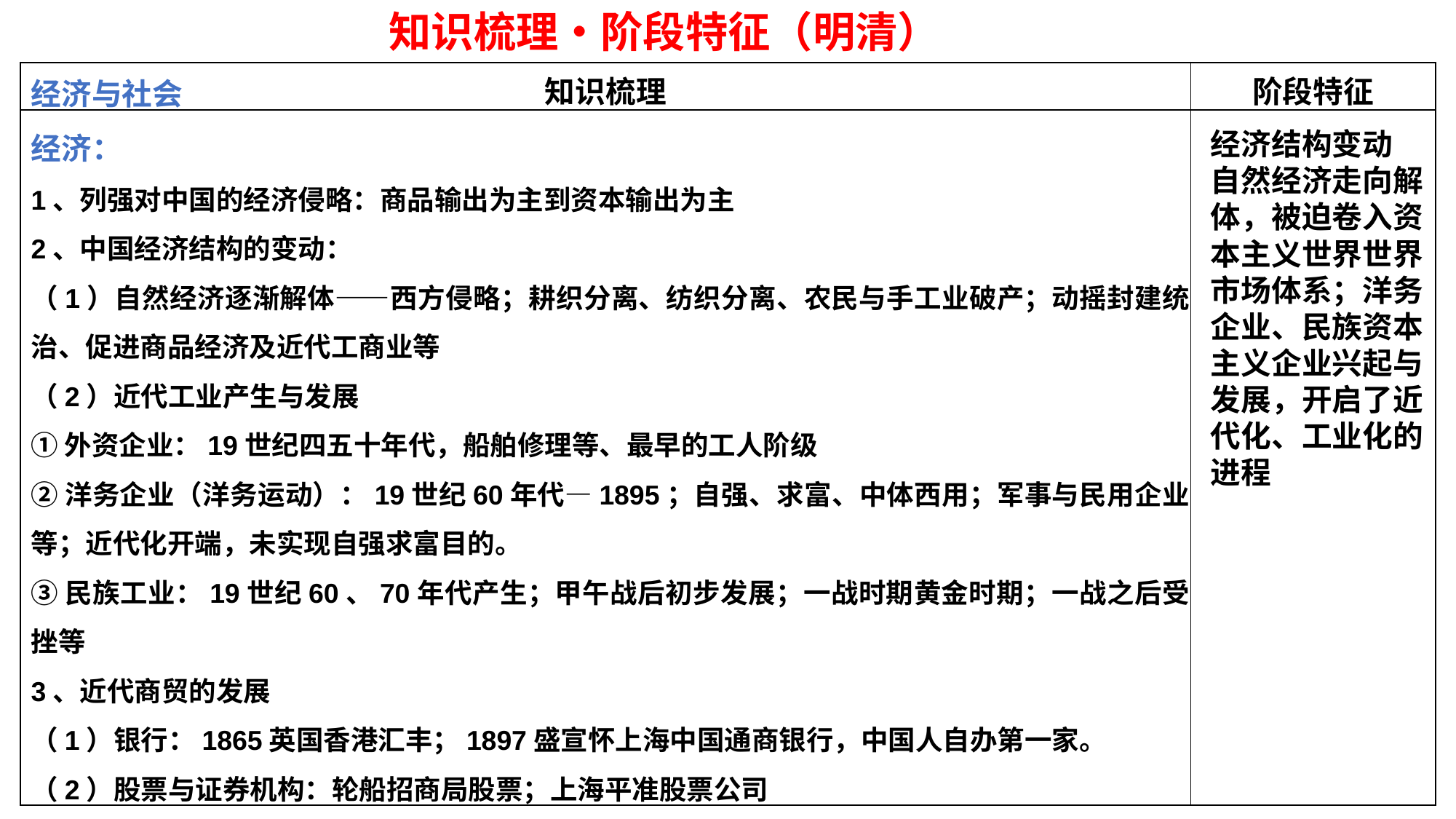

知识梳理•阶段特征（明清）
经济与社会
经济：
1、列强对中国的经济侵略：商品输出为主到资本输出为主
2、中国经济结构的变动：
（1）自然经济逐渐解体——西方侵略；耕织分离、纺织分离、农民与手工业破产；动摇封建统治、促进商品经济及近代工商业等
（2）近代工业产生与发展
①外资企业：19世纪四五十年代，船舶修理等、最早的工人阶级
②洋务企业（洋务运动）：19世纪60年代—1895；自强、求富、中体西用；军事与民用企业等；近代化开端，未实现自强求富目的。
③民族工业：19世纪60、70年代产生；甲午战后初步发展；一战时期黄金时期；一战之后受挫等
3、近代商贸的发展
（1）银行：1865英国香港汇丰；1897盛宣怀上海中国通商银行，中国人自办第一家。
（2）股票与证券机构：轮船招商局股票；上海平准股票公司
（3）百货公司：1900年香港第一家；广州上海相继出现。
| 知识梳理 | 阶段特征 |
| --- | --- |
|  |  |
经济结构变动
自然经济走向解体，被迫卷入资本主义世界世界市场体系；洋务企业、民族资本主义企业兴起与发展，开启了近代化、工业化的进程